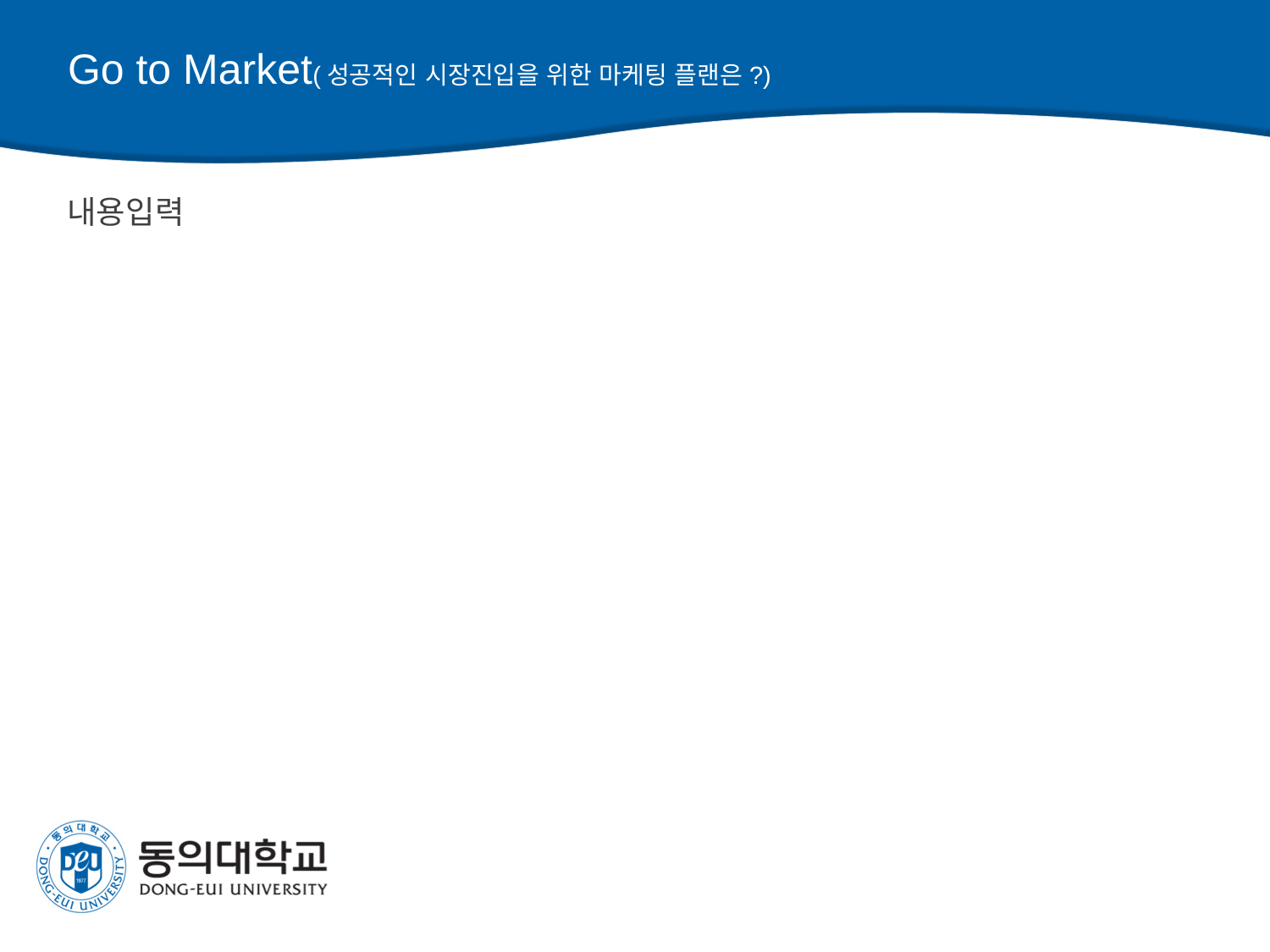

제품(서비스) 개발 후 시장에 진입하기 위한 마케팅 전략을 기재합니다.

단, 마케팅 전략 시 개발 제품(서비스)만의 독특한 시장을 중심으로 기재합니다.

대부분 업종에 상관없이 블로글마케팅, 홍보전단지 등으로 기재하는 경우가 많습니다.

이는 다 하는 마케팅 활동이므로 생략합니다.

다만, 그 효과가 큰 경우에는 기재하셔도 무관합니다.
# Go to Market(성공적인 시장진입을 위한 마케팅 플랜은?)
내용입력